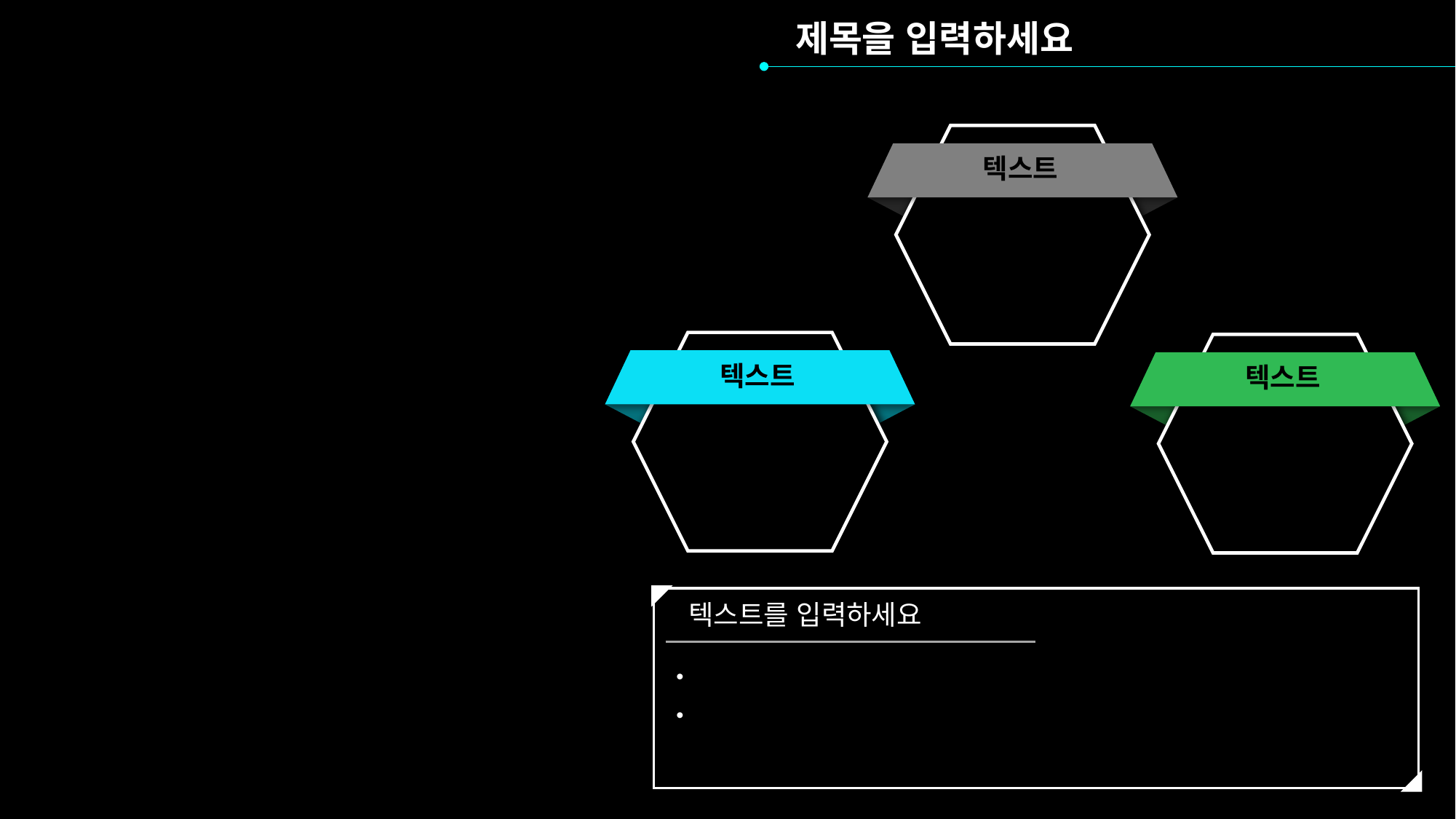

제목을 입력하세요

텍스트

텍스트를 입력하세요
텍스트를 입력하세요

텍스트

텍스트를 입력하세요
텍스트를 입력하세요

텍스트

텍스트를 입력하세요
텍스트를 입력하세요

텍스트를 입력하세요
원하시는 텍스트를 입력하세요
원하시는 텍스트를 입력하세요